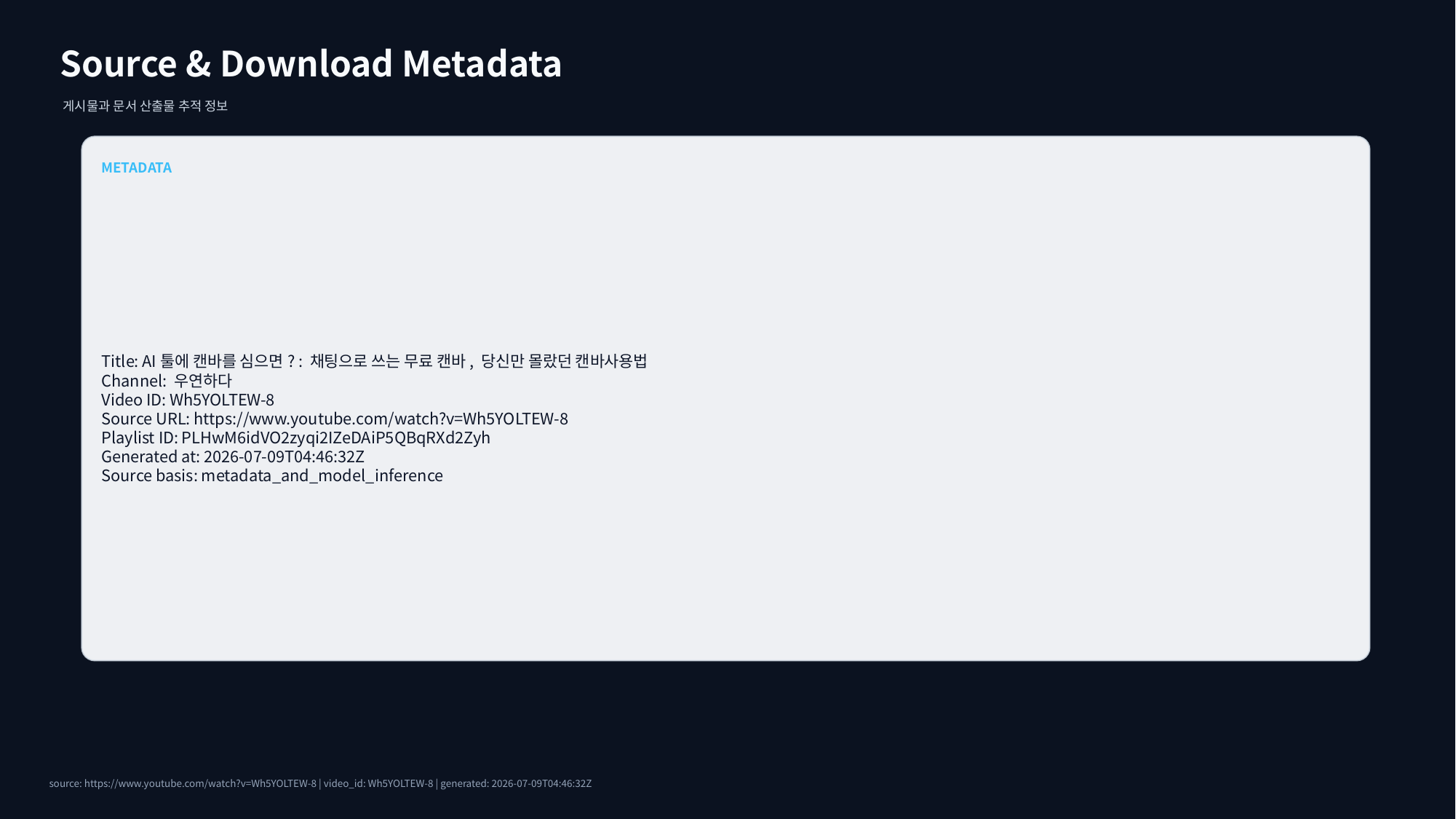

Source & Download Metadata
게시물과 문서 산출물 추적 정보

METADATA
Title: AI툴에 캔바를 심으면? : 채팅으로 쓰는 무료 캔바, 당신만 몰랐던 캔바사용법
Channel: 우연하다
Video ID: Wh5YOLTEW-8
Source URL: https://www.youtube.com/watch?v=Wh5YOLTEW-8
Playlist ID: PLHwM6idVO2zyqi2IZeDAiP5QBqRXd2Zyh
Generated at: 2026-07-09T04:46:32Z
Source basis: metadata_and_model_inference
source: https://www.youtube.com/watch?v=Wh5YOLTEW-8 | video_id: Wh5YOLTEW-8 | generated: 2026-07-09T04:46:32Z